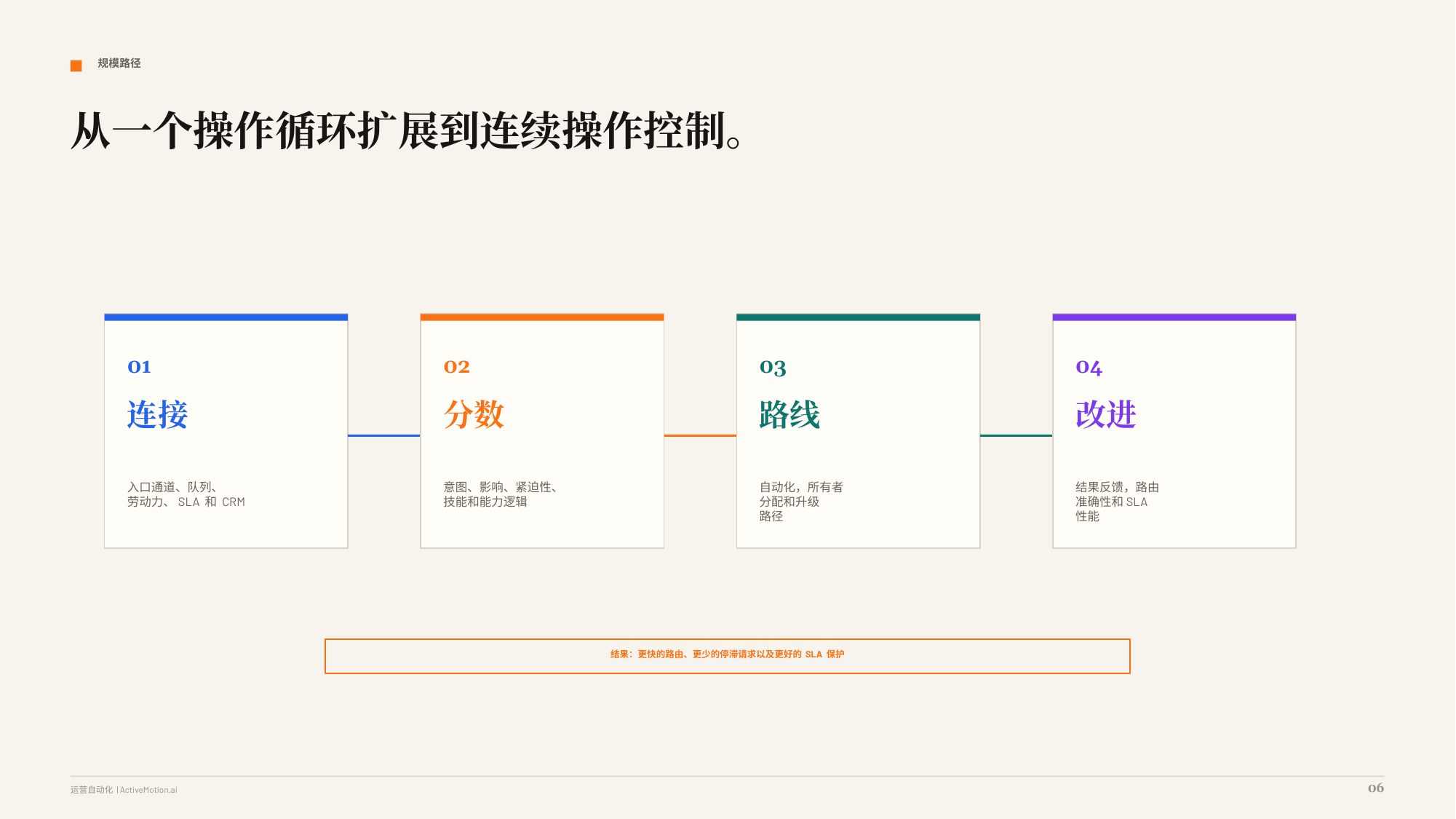

规模路径

从一个操作循环扩展到连续操作控制。

01
02
03
04
连接
分数
路线
改进

入口通道、队列、
劳动力、SLA 和 CRM
意图、影响、紧迫性、
技能和能力逻辑
自动化，所有者
分配和升级
路径
结果反馈，路由
准确性和SLA
性能

结果：更快的路由、更少的停滞请求以及更好的 SLA 保护

06
运营自动化 | ActiveMotion.ai